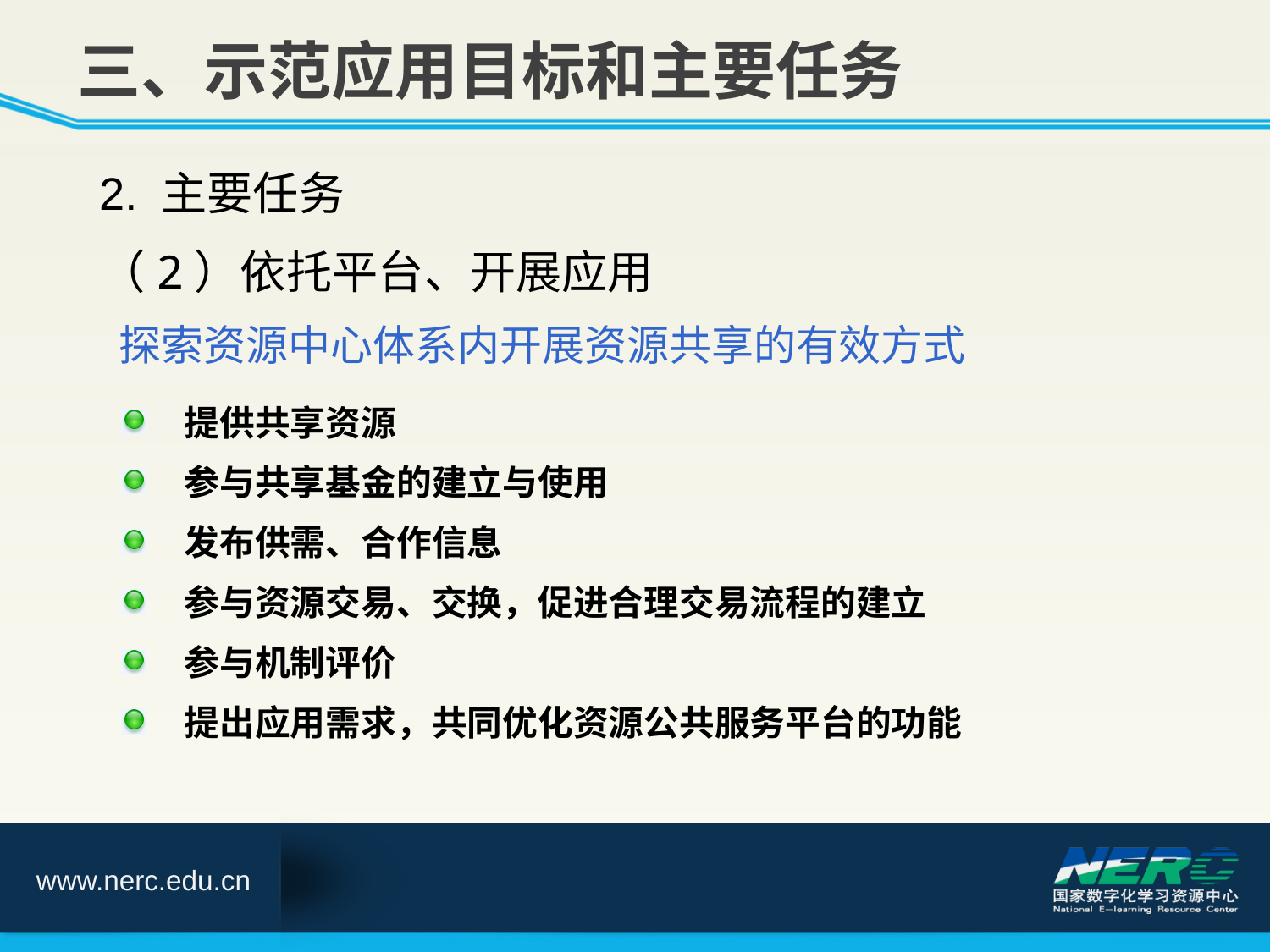

三、示范应用目标和主要任务
2. 主要任务
（2）依托平台、开展应用
 探索资源中心体系内开展资源共享的有效方式

   提供共享资源
   参与共享基金的建立与使用
   发布供需、合作信息
   参与资源交易、交换，促进合理交易流程的建立
   参与机制评价
   提出应用需求，共同优化资源公共服务平台的功能